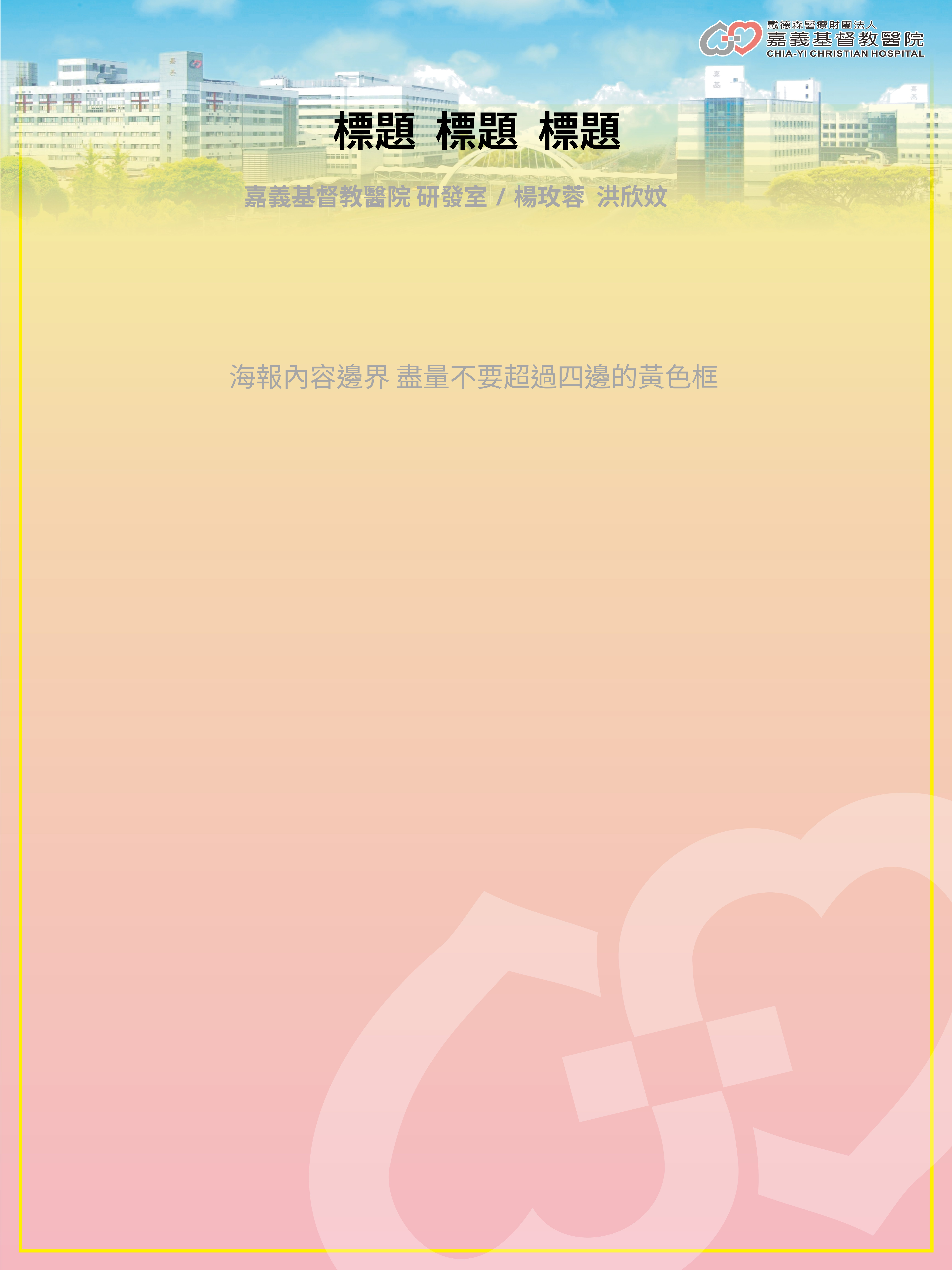

標題  標題  標題
嘉義基督教醫院 研發室/楊玫蓉  洪欣妏

海報內容邊界 盡量不要超過四邊的黃色框